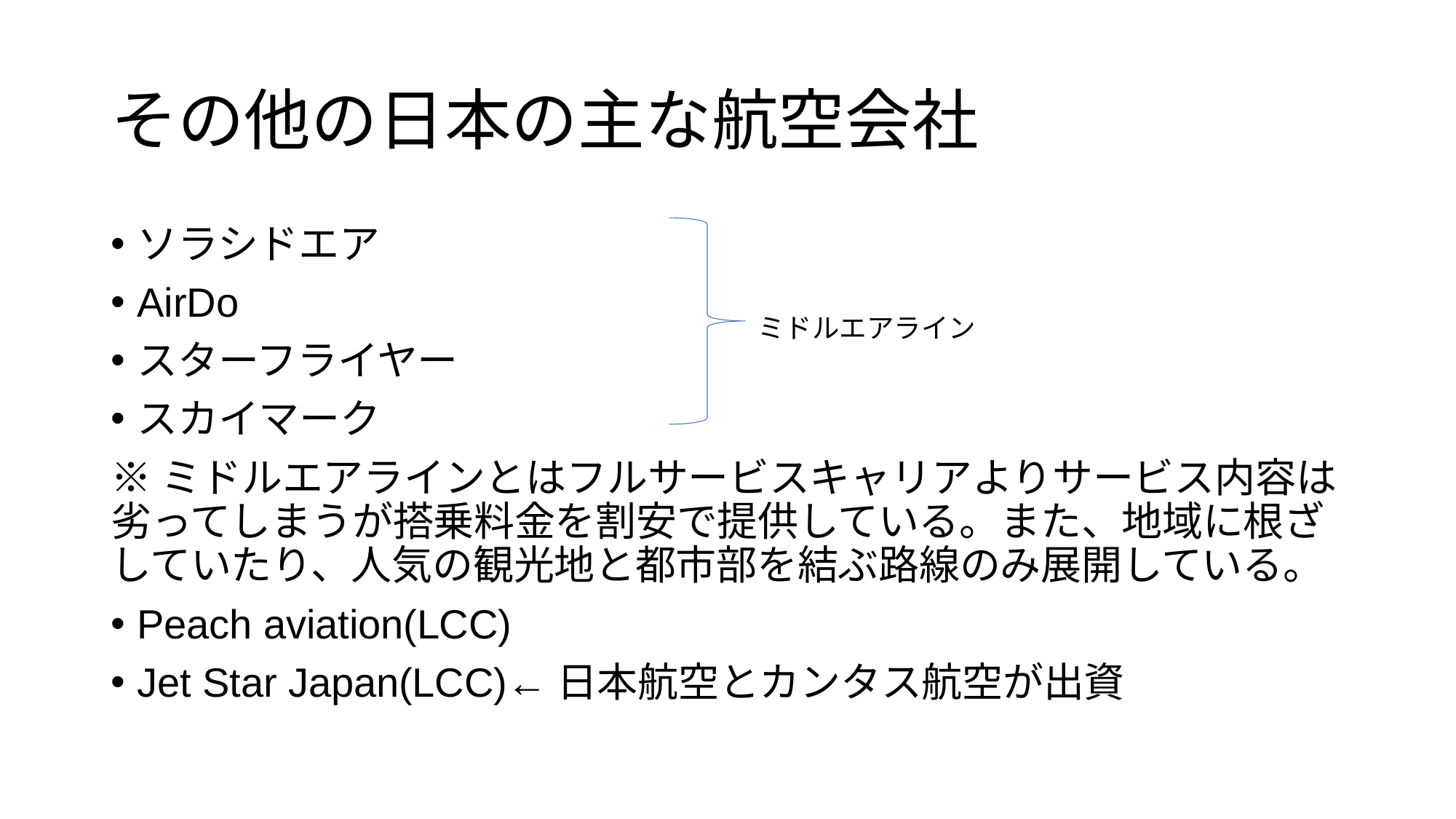

# その他の日本の主な航空会社

ソラシドエア
AirDo
スターフライヤー
スカイマーク
※ミドルエアラインとはフルサービスキャリアよりサービス内容は劣ってしまうが搭乗料金を割安で提供している。また、地域に根ざしていたり、人気の観光地と都市部を結ぶ路線のみ展開している。
Peach aviation(LCC)
Jet Star Japan(LCC)←日本航空とカンタス航空が出資

ミドルエアライン